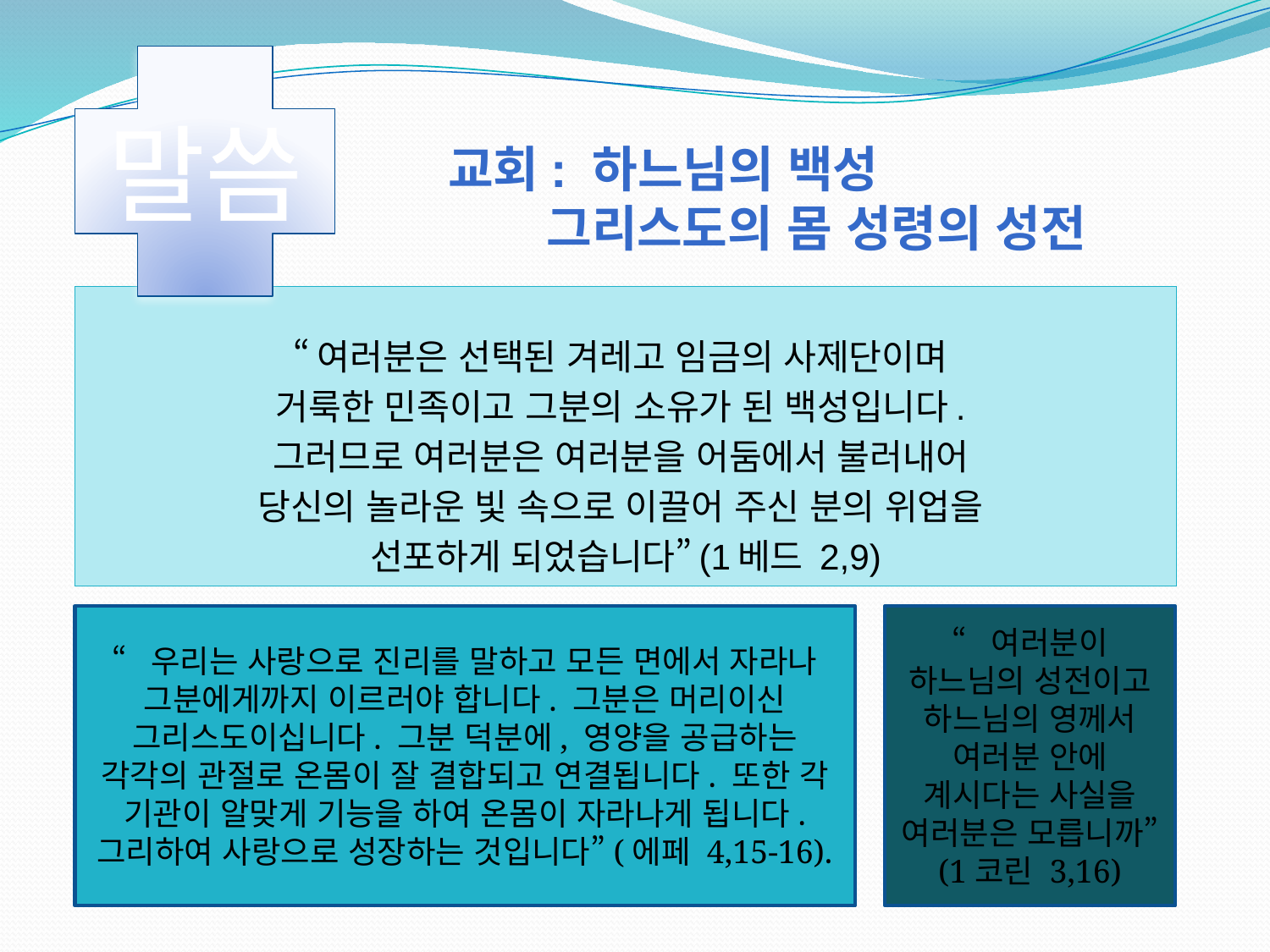

말씀
# 교회: 하느님의 백성 그리스도의 몸 성령의 성전

“여러분은 선택된 겨레고 임금의 사제단이며
거룩한 민족이고 그분의 소유가 된 백성입니다.
그러므로 여러분은 여러분을 어둠에서 불러내어
당신의 놀라운 빛 속으로 이끌어 주신 분의 위업을
선포하게 되었습니다”(1베드 2,9)
“우리는 사랑으로 진리를 말하고 모든 면에서 자라나 그분에게까지 이르러야 합니다. 그분은 머리이신 그리스도이십니다. 그분 덕분에, 영양을 공급하는 각각의 관절로 온몸이 잘 결합되고 연결됩니다. 또한 각 기관이 알맞게 기능을 하여 온몸이 자라나게 됩니다. 그리하여 사랑으로 성장하는 것입니다”(에페 4,15-16).
“여러분이 하느님의 성전이고 하느님의 영께서 여러분 안에 계시다는 사실을 여러분은 모릅니까”
(1코린 3,16)